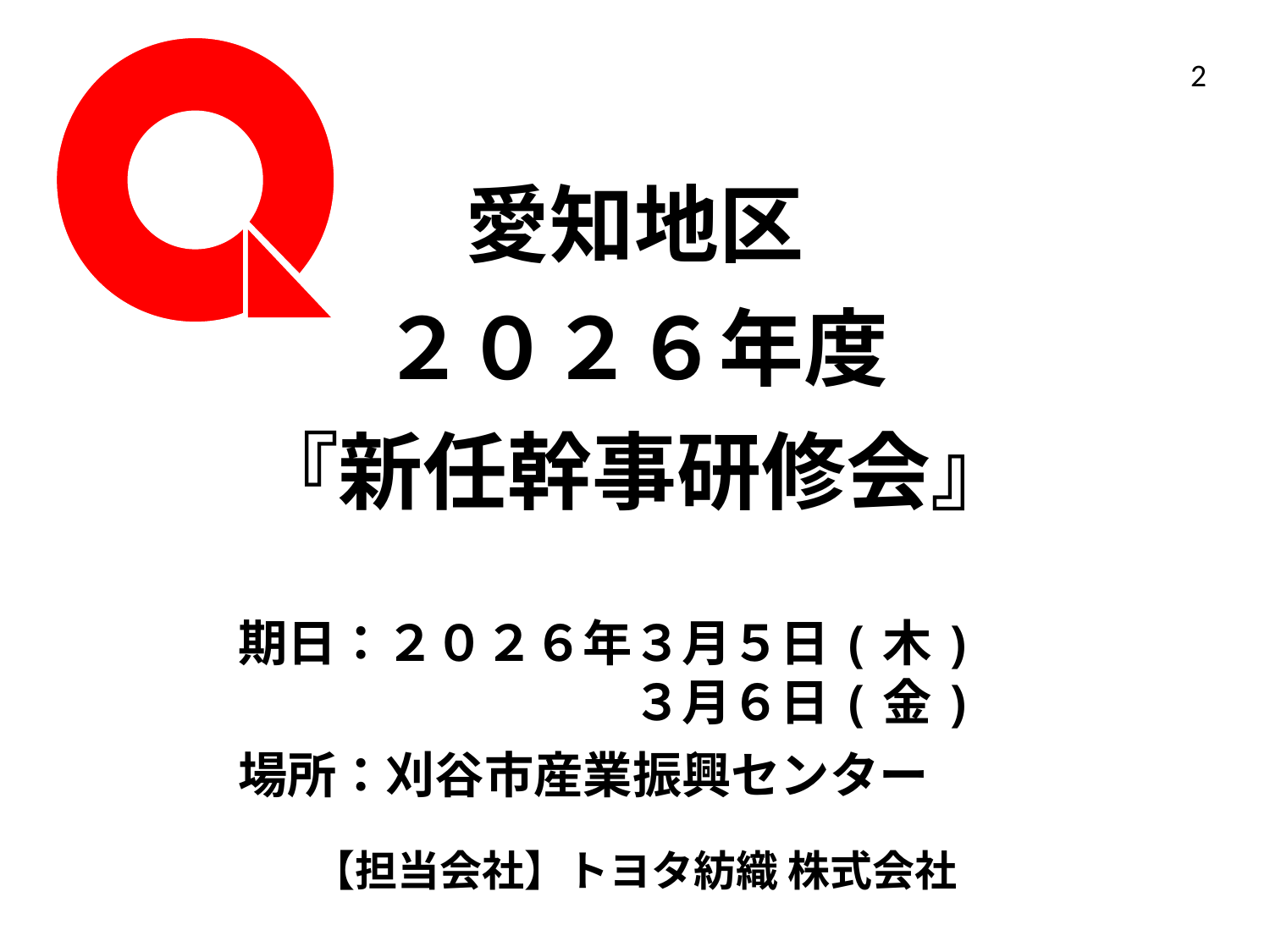

2
愛知地区
２０２６年度
『新任幹事研修会』
期日：２０２６年３月５日(木)
　　　　　　　　３月６日(金)
場所：刈谷市産業振興センター
【担当会社】トヨタ紡織 株式会社